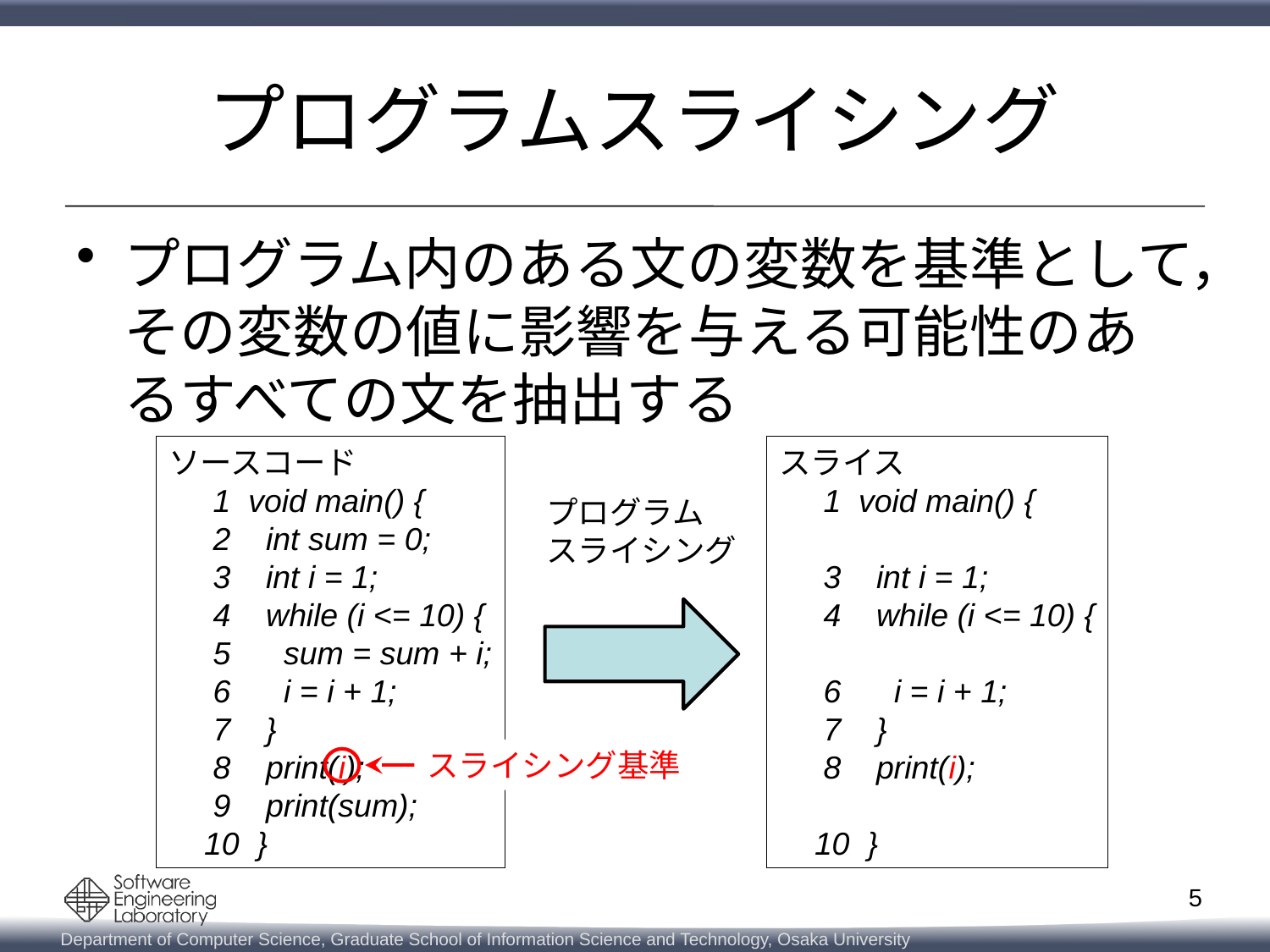

# プログラムスライシング
プログラム内のある文の変数を基準として，その変数の値に影響を与える可能性のあるすべての文を抽出する
ソースコード
     1  void main() {
     2    int sum = 0;
     3    int i = 1;
     4    while (i <= 10) {
     5      sum = sum + i;
     6      i = i + 1;
     7    }
     8    print(i);
     9    print(sum);
    10  }
スライス
     1  void main() {

     3    int i = 1;
     4    while (i <= 10) {

     6      i = i + 1;
     7    }
     8    print(i);

    10  }
プログラム
スライシング

スライシング基準

5